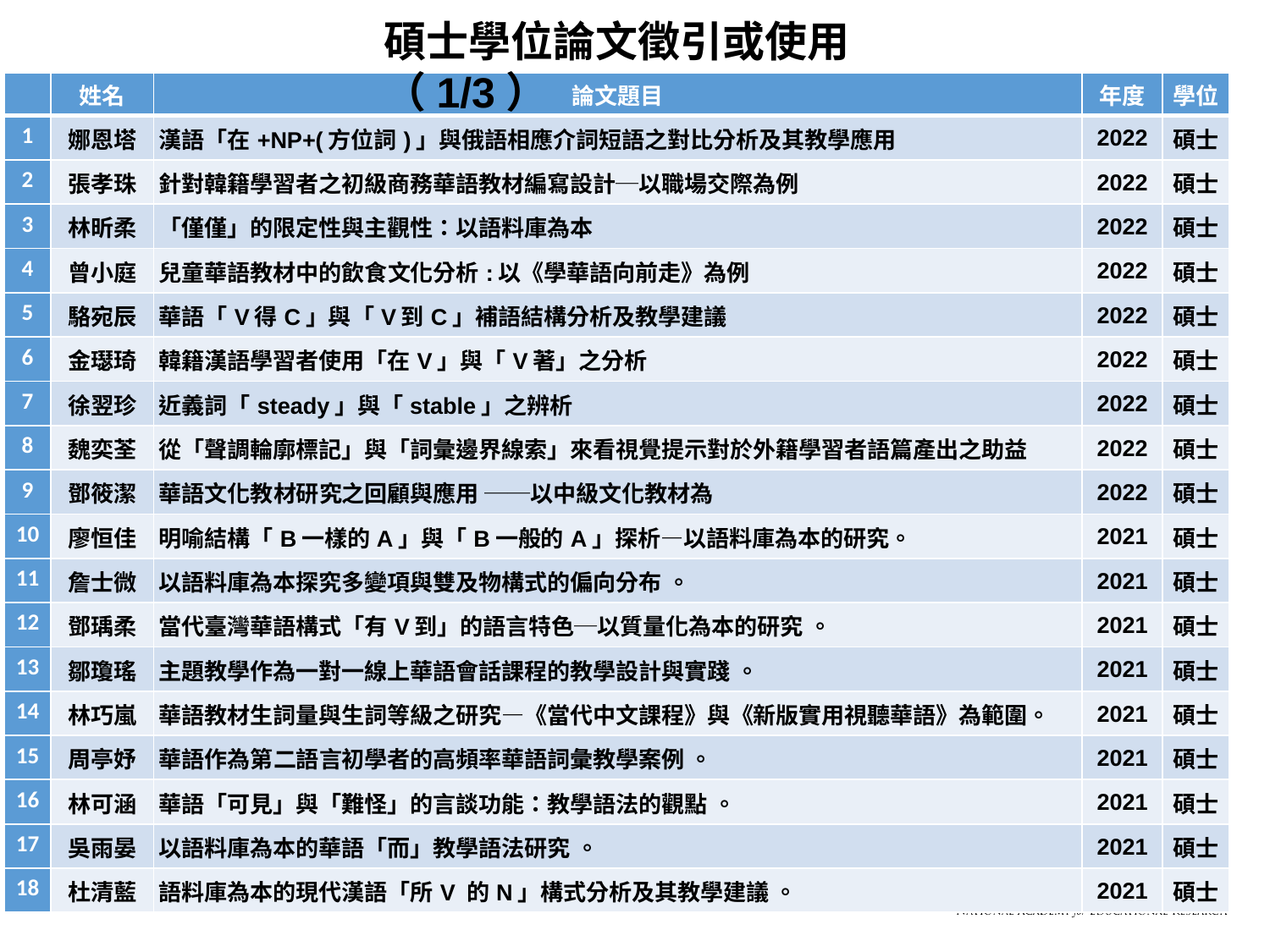

碩士學位論文徵引或使用（1/3）
|  | 姓名 | 論文題目 | 年度 | 學位 |
| --- | --- | --- | --- | --- |
| 1 | 娜恩塔 | 漢語「在+NP+(方位詞)」與俄語相應介詞短語之對比分析及其教學應用 | 2022 | 碩士 |
| 2 | 張孝珠 | 針對韓籍學習者之初級商務華語教材編寫設計─以職場交際為例 | 2022 | 碩士 |
| 3 | 林昕柔 | 「僅僅」的限定性與主觀性：以語料庫為本 | 2022 | 碩士 |
| 4 | 曾小庭 | 兒童華語教材中的飲食文化分析:以《學華語向前走》為例 | 2022 | 碩士 |
| 5 | 駱宛辰 | 華語「V得C」與「V到C」補語結構分析及教學建議 | 2022 | 碩士 |
| 6 | 金璱琦 | 韓籍漢語學習者使用「在V」與「V著」之分析 | 2022 | 碩士 |
| 7 | 徐翌珍 | 近義詞「steady」與「stable」之辨析 | 2022 | 碩士 |
| 8 | 魏奕荃 | 從「聲調輪廓標記」與「詞彙邊界線索」來看視覺提示對於外籍學習者語篇產出之助益 | 2022 | 碩士 |
| 9 | 鄧筱潔 | 華語文化教材研究之回顧與應用 ──以中級文化教材為 | 2022 | 碩士 |
| 10 | 廖恒佳 | 明喻結構「B一樣的A」與「B一般的A」探析—以語料庫為本的研究。 | 2021 | 碩士 |
| 11 | 詹士微 | 以語料庫為本探究多變項與雙及物構式的偏向分布 。 | 2021 | 碩士 |
| 12 | 鄧瑀柔 | 當代臺灣華語構式「有V到」的語言特色─以質量化為本的研究 。 | 2021 | 碩士 |
| 13 | 鄒瓊瑤 | 主題教學作為一對一線上華語會話課程的教學設計與實踐 。 | 2021 | 碩士 |
| 14 | 林巧嵐 | 華語教材生詞量與生詞等級之研究—《當代中文課程》與《新版實用視聽華語》為範圍。 | 2021 | 碩士 |
| 15 | 周亭妤 | 華語作為第二語言初學者的高頻率華語詞彙教學案例 。 | 2021 | 碩士 |
| 16 | 林可涵 | 華語「可見」與「難怪」的言談功能：教學語法的觀點 。 | 2021 | 碩士 |
| 17 | 吳雨晏 | 以語料庫為本的華語「而」教學語法研究 。 | 2021 | 碩士 |
| 18 | 杜清藍 | 語料庫為本的現代漢語「所V 的N」構式分析及其教學建議 。 | 2021 | 碩士 |